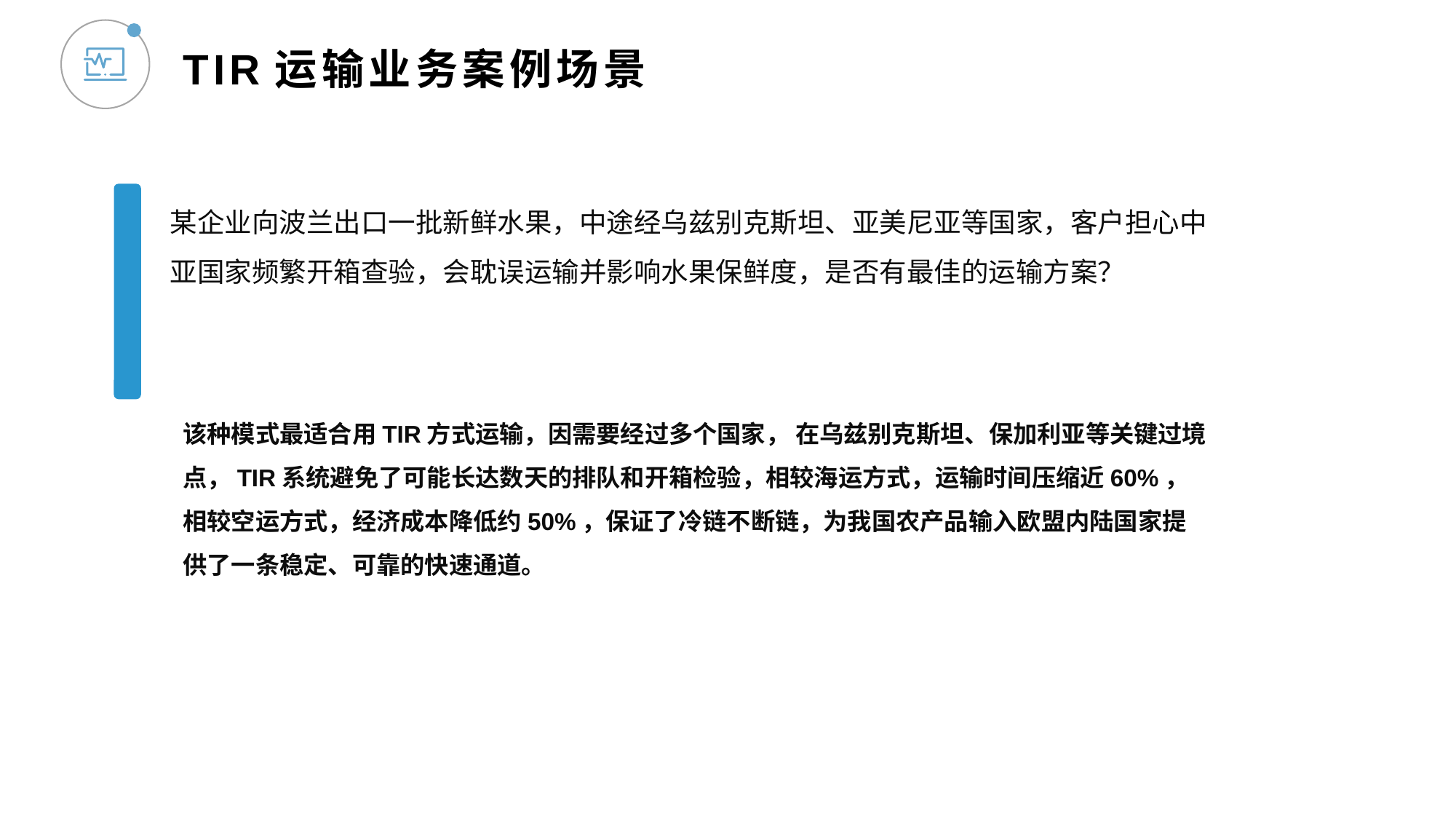

TIR运输业务案例场景

某企业向波兰出口一批新鲜水果，中途经乌兹别克斯坦、亚美尼亚等国家，客户担心中亚国家频繁开箱查验，会耽误运输并影响水果保鲜度，是否有最佳的运输方案？

该种模式最适合用TIR方式运输，因需要经过多个国家， 在乌兹别克斯坦、保加利亚等关键过境点，TIR系统避免了可能长达数天的排队和开箱检验，相较海运方式，运输时间压缩近60%，相较空运方式，经济成本降低约50%，保证了冷链不断链，为我国农产品输入欧盟内陆国家提供了一条稳定、可靠的快速通道。